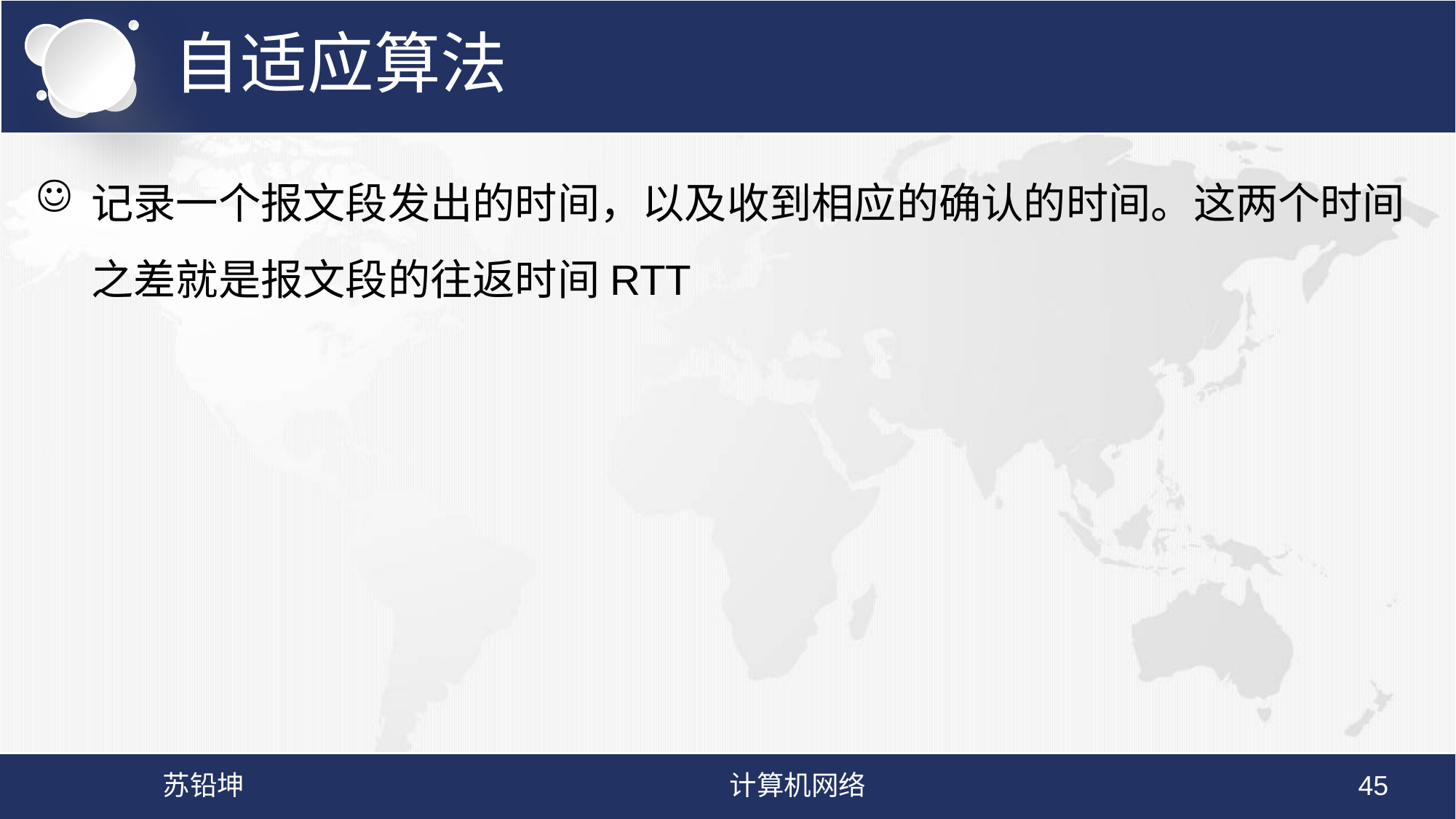

# 自适应算法

记录一个报文段发出的时间，以及收到相应的确认的时间。这两个时间之差就是报文段的往返时间RTT
苏铅坤
计算机网络
45